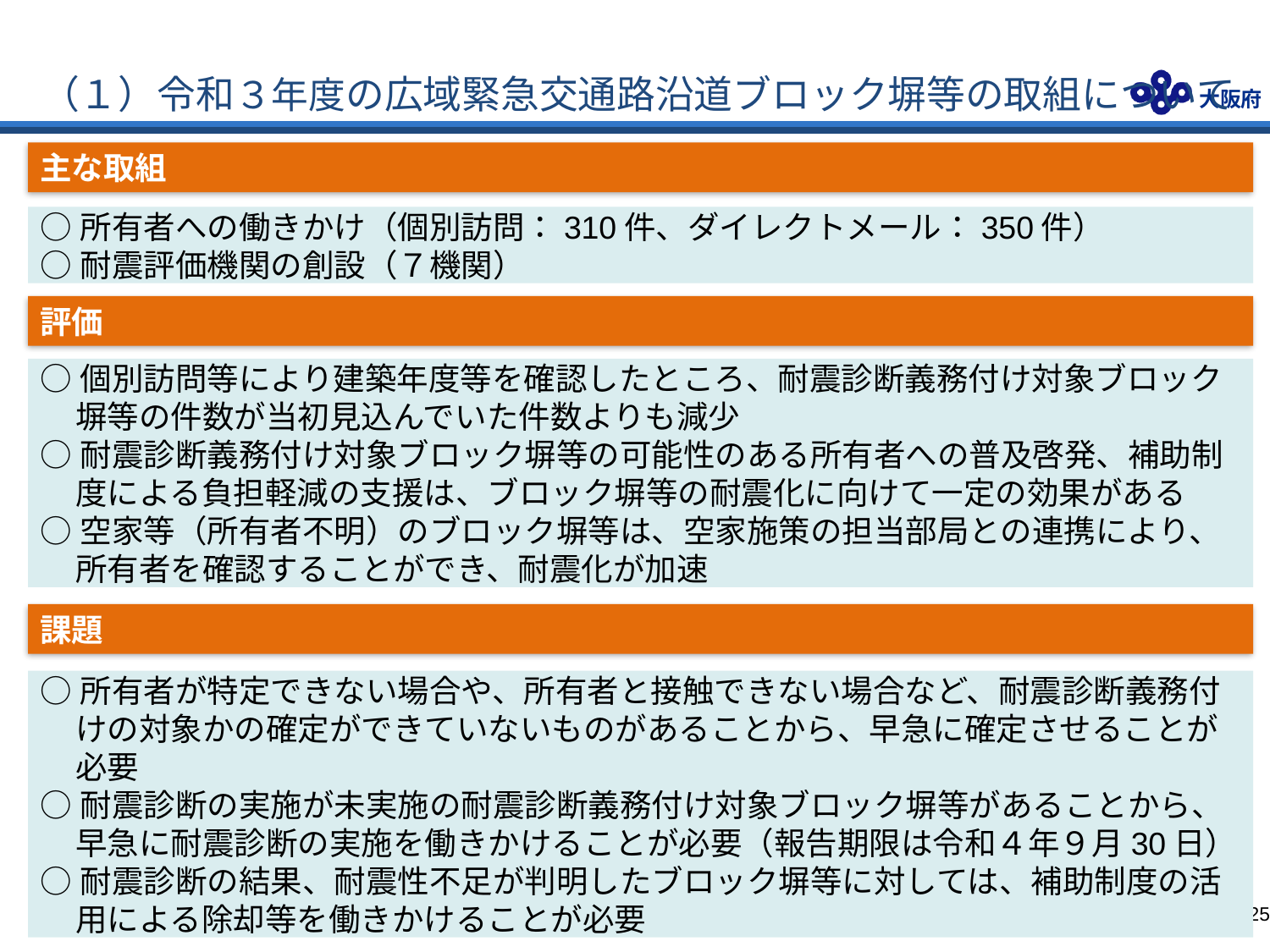

# （１）令和３年度の広域緊急交通路沿道ブロック塀等の取組について
主な取組
○所有者への働きかけ（個別訪問：310件、ダイレクトメール：350件）
○耐震評価機関の創設（７機関）
評価
○個別訪問等により建築年度等を確認したところ、耐震診断義務付け対象ブロック塀等の件数が当初見込んでいた件数よりも減少
○耐震診断義務付け対象ブロック塀等の可能性のある所有者への普及啓発、補助制度による負担軽減の支援は、ブロック塀等の耐震化に向けて一定の効果がある
○空家等（所有者不明）のブロック塀等は、空家施策の担当部局との連携により、所有者を確認することができ、耐震化が加速
課題
○所有者が特定できない場合や、所有者と接触できない場合など、耐震診断義務付けの対象かの確定ができていないものがあることから、早急に確定させることが必要
○耐震診断の実施が未実施の耐震診断義務付け対象ブロック塀等があることから、早急に耐震診断の実施を働きかけることが必要（報告期限は令和４年９月30日）
○耐震診断の結果、耐震性不足が判明したブロック塀等に対しては、補助制度の活用による除却等を働きかけることが必要
25